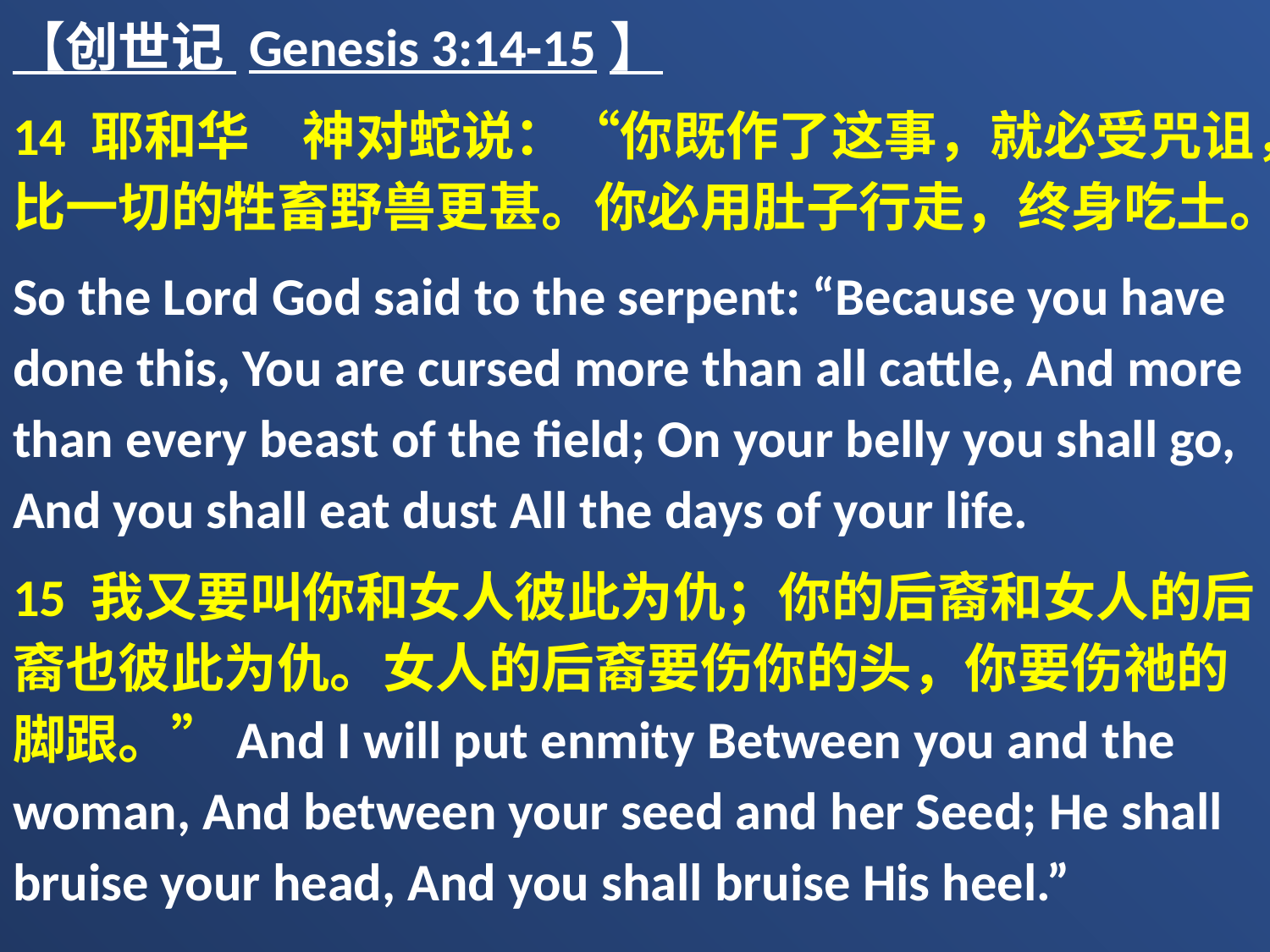

【创世记 Genesis 3:14-15】
14 耶和华　神对蛇说：“你既作了这事，就必受咒诅，比一切的牲畜野兽更甚。你必用肚子行走，终身吃土。
So the Lord God said to the serpent: “Because you have done this, You are cursed more than all cattle, And more than every beast of the field; On your belly you shall go, And you shall eat dust All the days of your life.
15 我又要叫你和女人彼此为仇；你的后裔和女人的后裔也彼此为仇。女人的后裔要伤你的头，你要伤祂的脚跟。”And I will put enmity Between you and the woman, And between your seed and her Seed; He shall bruise your head, And you shall bruise His heel.”